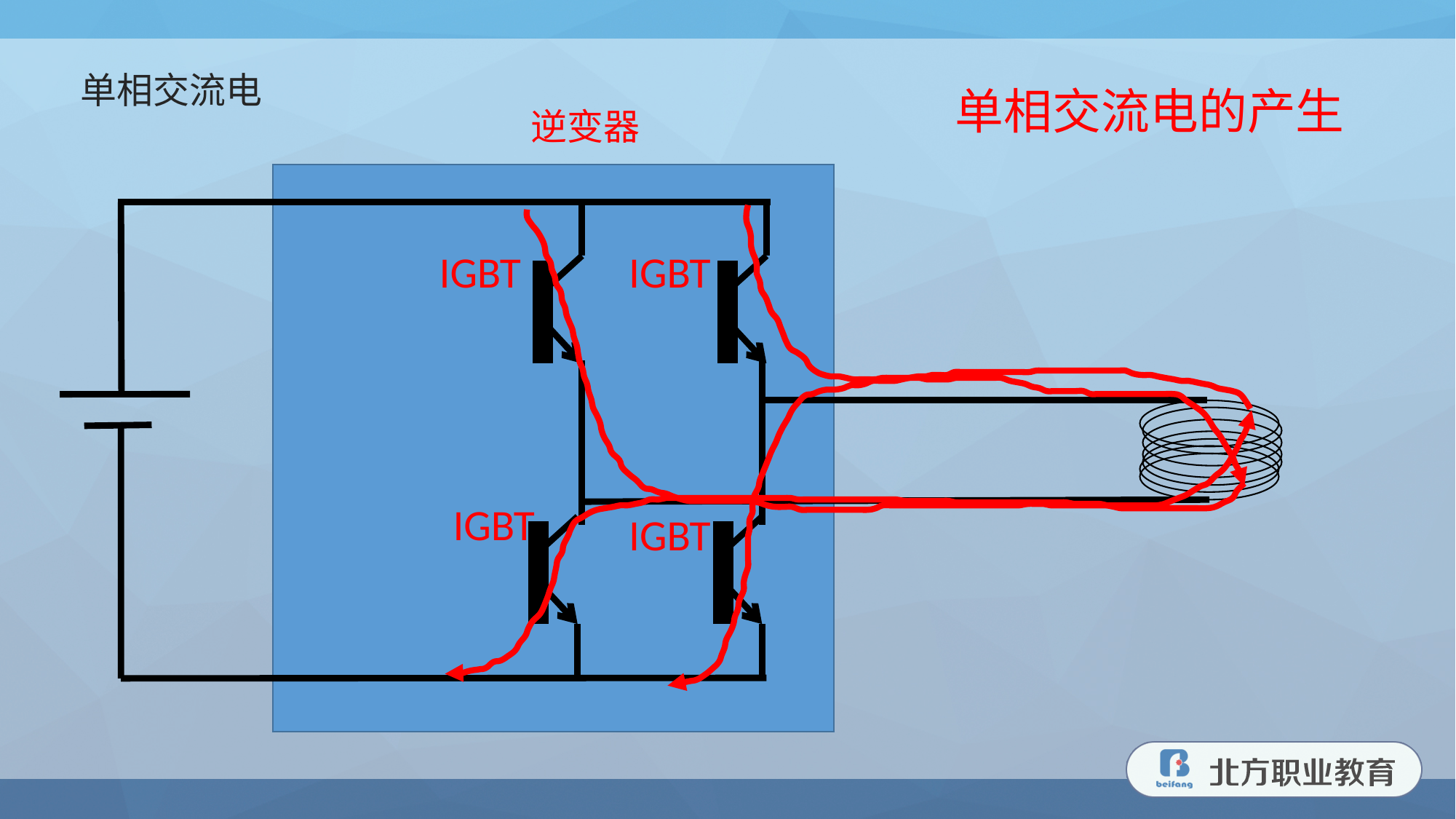

单相交流电
单相交流电的产生
逆变器

IGBT
IGBT

IGBT
IGBT